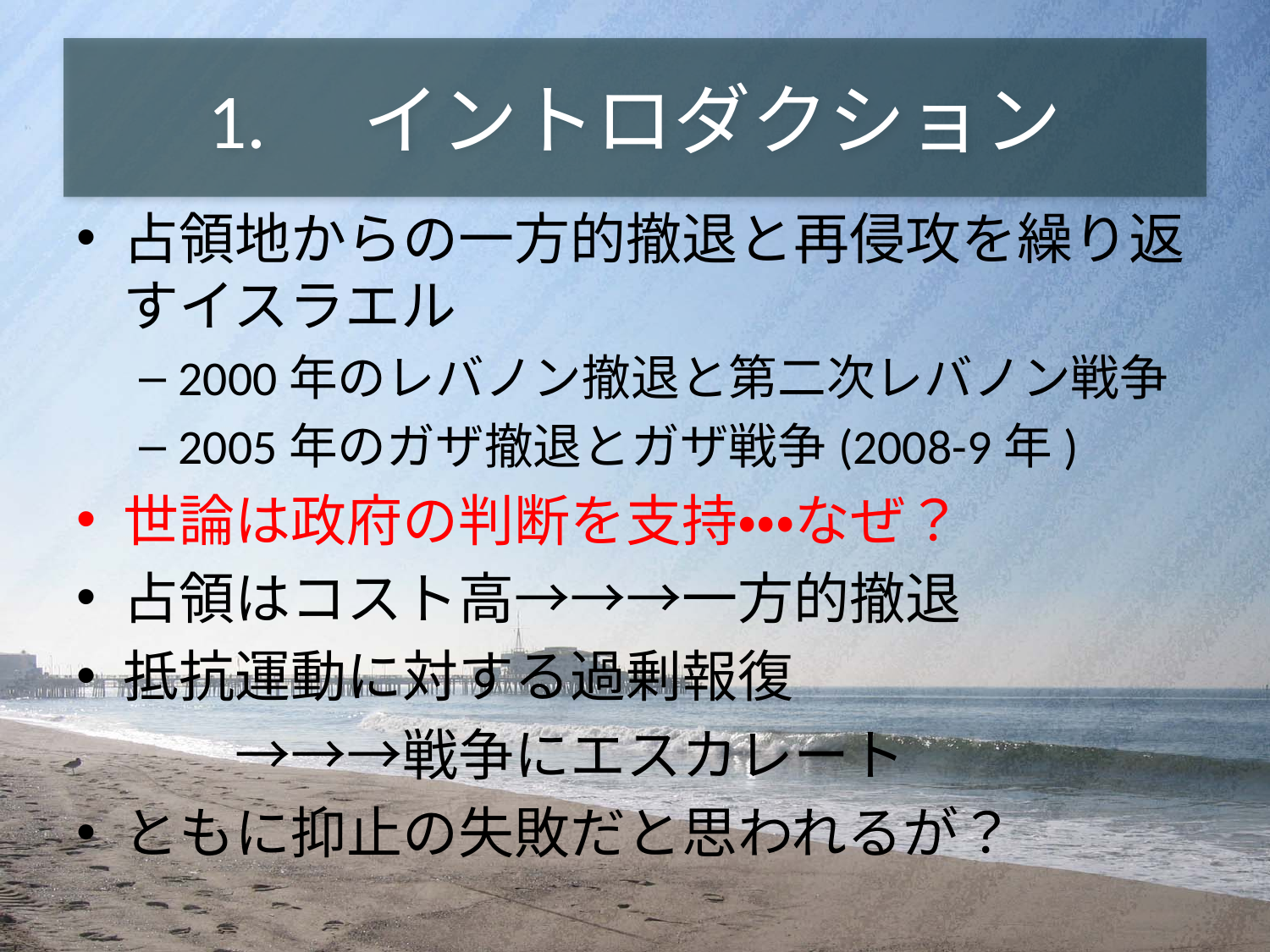

# 1.　イントロダクション
占領地からの一方的撤退と再侵攻を繰り返すイスラエル
2000年のレバノン撤退と第二次レバノン戦争
2005年のガザ撤退とガザ戦争(2008-9年)
世論は政府の判断を支持・・・なぜ？
占領はコスト高→→→一方的撤退
抵抗運動に対する過剰報復
				　　→→→戦争にエスカレート
ともに抑止の失敗だと思われるが？